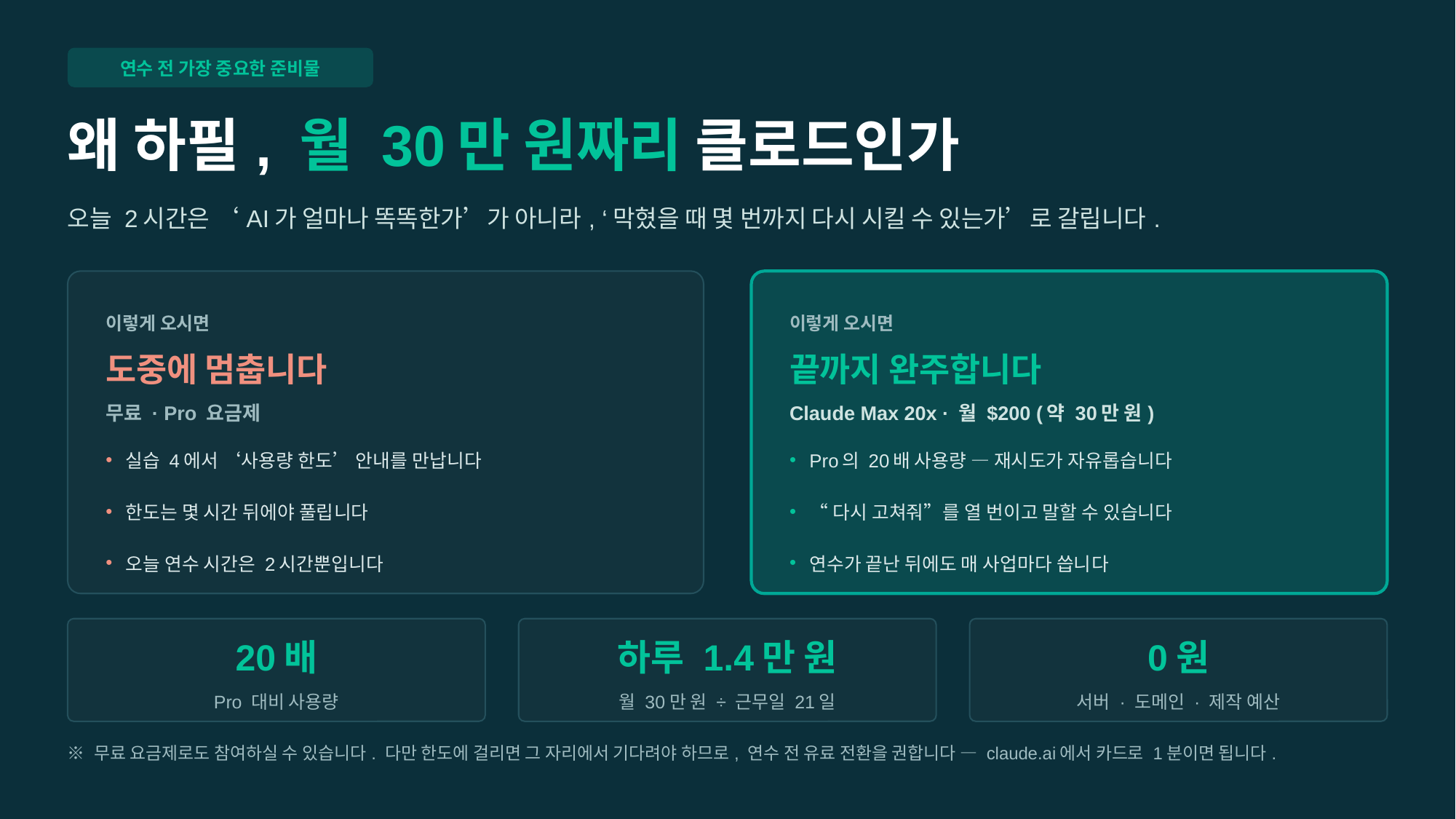

연수 전 가장 중요한 준비물
왜 하필, 월 30만 원짜리 클로드인가
오늘 2시간은 ‘AI가 얼마나 똑똑한가’가 아니라, ‘막혔을 때 몇 번까지 다시 시킬 수 있는가’로 갈립니다.

이렇게 오시면
이렇게 오시면
도중에 멈춥니다
끝까지 완주합니다
무료 · Pro 요금제
Claude Max 20x · 월 $200 (약 30만 원)
실습 4에서 ‘사용량 한도’ 안내를 만납니다
한도는 몇 시간 뒤에야 풀립니다
오늘 연수 시간은 2시간뿐입니다
Pro의 20배 사용량 — 재시도가 자유롭습니다
“다시 고쳐줘”를 열 번이고 말할 수 있습니다
연수가 끝난 뒤에도 매 사업마다 씁니다

20배
Pro 대비 사용량

하루 1.4만 원
월 30만 원 ÷ 근무일 21일

0원
서버 · 도메인 · 제작 예산
※ 무료 요금제로도 참여하실 수 있습니다. 다만 한도에 걸리면 그 자리에서 기다려야 하므로, 연수 전 유료 전환을 권합니다 — claude.ai에서 카드로 1분이면 됩니다.